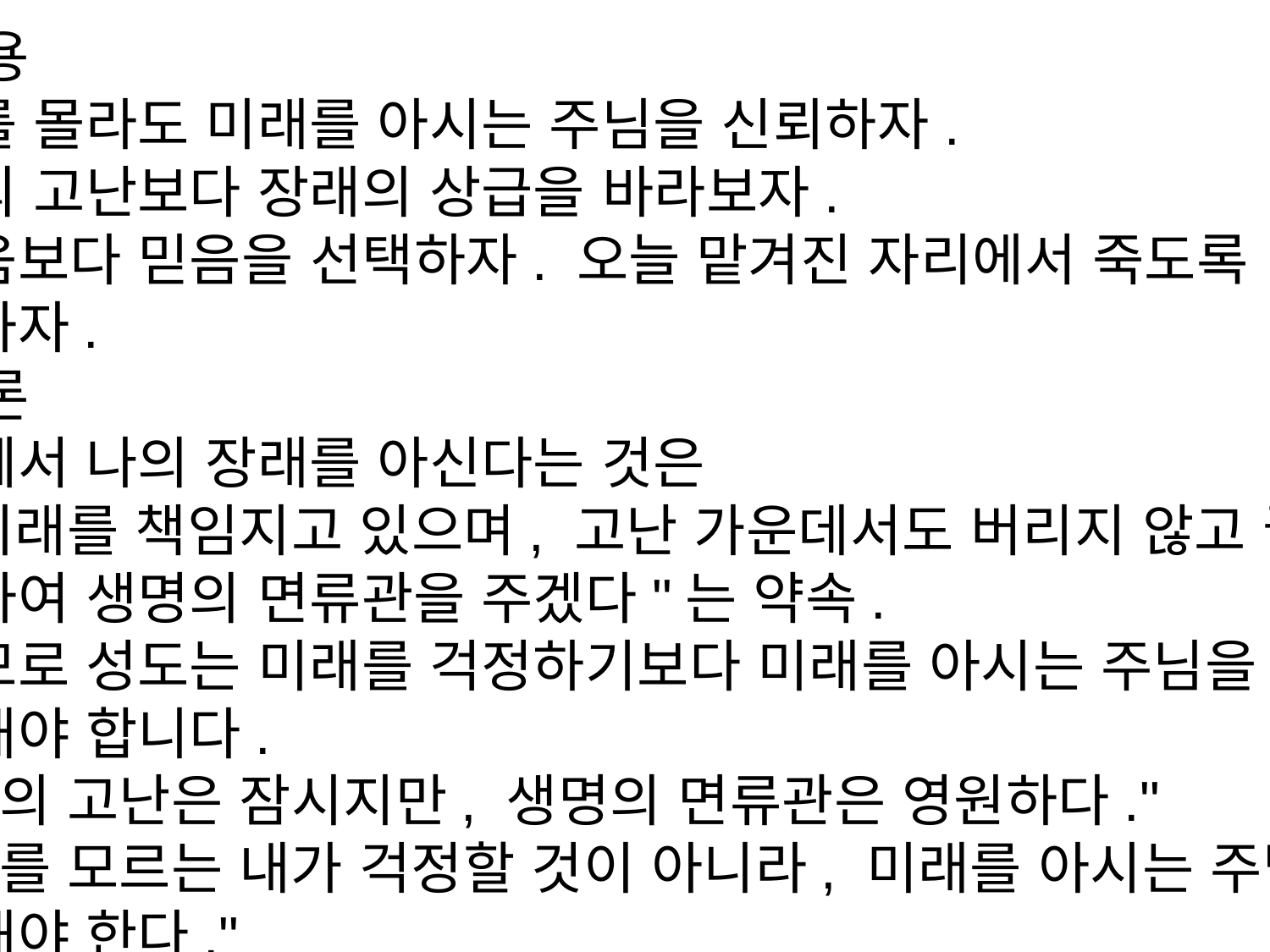

☛적용
미래를 몰라도 미래를 아시는 주님을 신뢰하자.
장래의 고난보다 장래의 상급을 바라보자.
두려움보다 믿음을 선택하자. 오늘 맡겨진 자리에서 죽도록 충성하자.
☛결론
주님께서 나의 장래를 아신다는 것은
"내 미래를 책임지고 있으며, 고난 가운데서도 버리지 않고 끝까지 인도하여 생명의 면류관을 주겠다"는 약속.
그러므로 성도는 미래를 걱정하기보다 미래를 아시는 주님을 믿고 충성해야 합니다.
"장래의 고난은 잠시지만, 생명의 면류관은 영원하다."
"미래를 모르는 내가 걱정할 것이 아니라, 미래를 아시는 주님을 신뢰해야 한다."